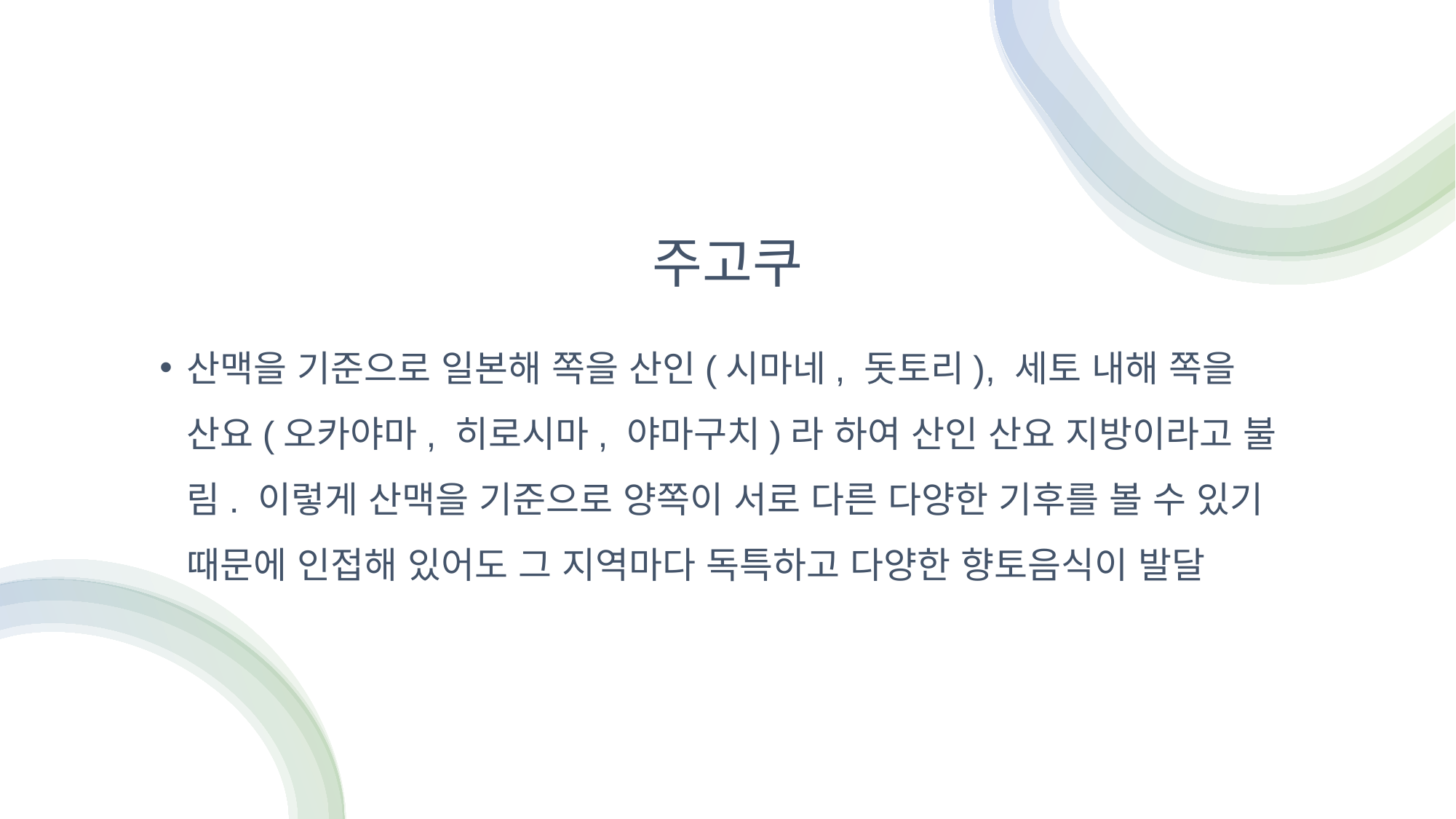

# 주고쿠
산맥을 기준으로 일본해 쪽을 산인(시마네, 돗토리), 세토 내해 쪽을 산요(오카야마, 히로시마, 야마구치)라 하여 산인 산요 지방이라고 불림. 이렇게 산맥을 기준으로 양쪽이 서로 다른 다양한 기후를 볼 수 있기 때문에 인접해 있어도 그 지역마다 독특하고 다양한 향토음식이 발달